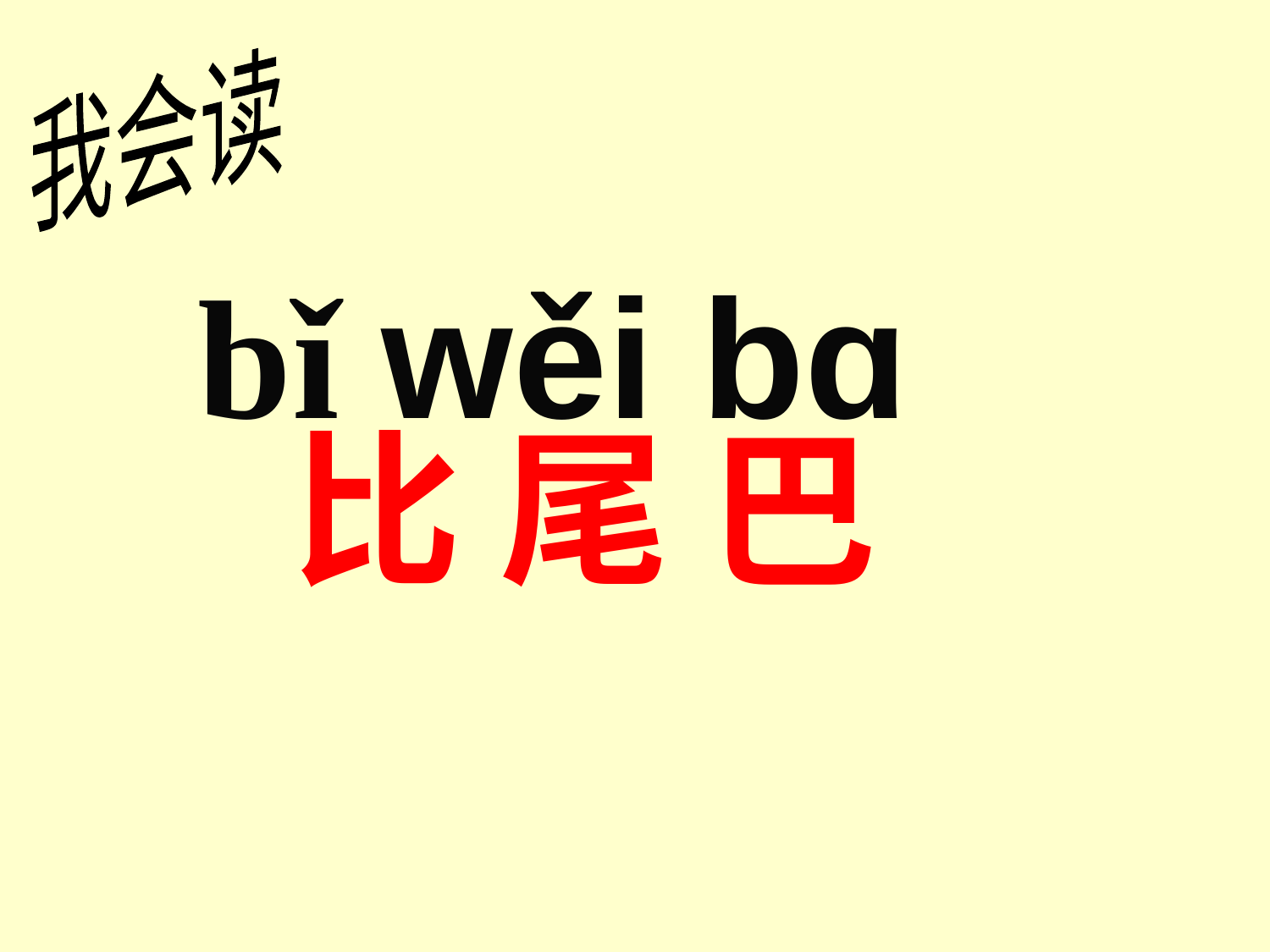

我会读
bǐ wěi bɑ
比 尾 巴